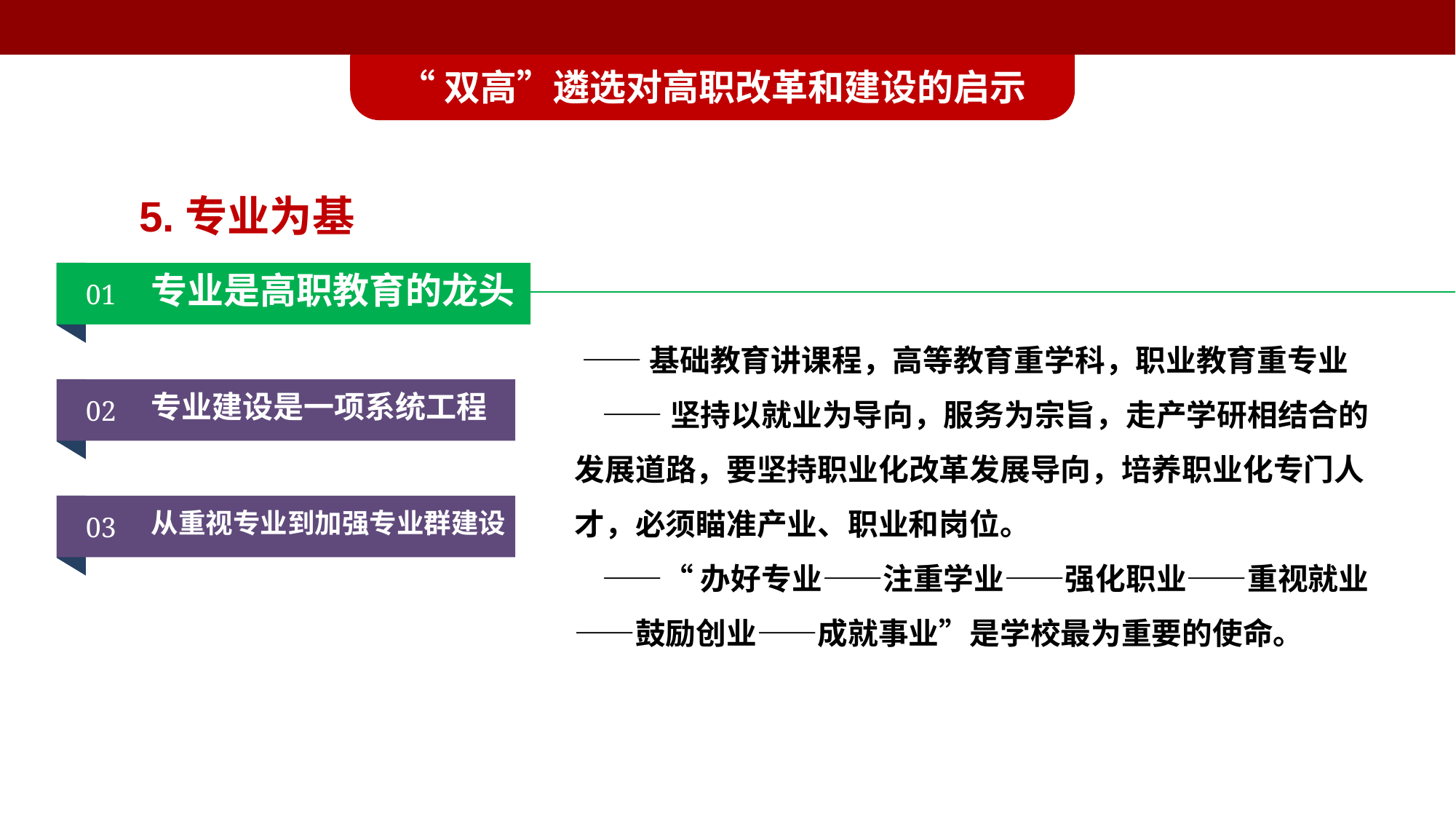

“双高”遴选对高职改革和建设的启示
5.专业为基

专业是高职教育的龙头
01
 ——基础教育讲课程，高等教育重学科，职业教育重专业
    ——坚持以就业为导向，服务为宗旨，走产学研相结合的发展道路，要坚持职业化改革发展导向，培养职业化专门人才，必须瞄准产业、职业和岗位。
    ——“办好专业——注重学业——强化职业——重视就业——鼓励创业——成就事业”是学校最为重要的使命。

专业建设是一项系统工程
02
从重视专业到加强专业群建设

03